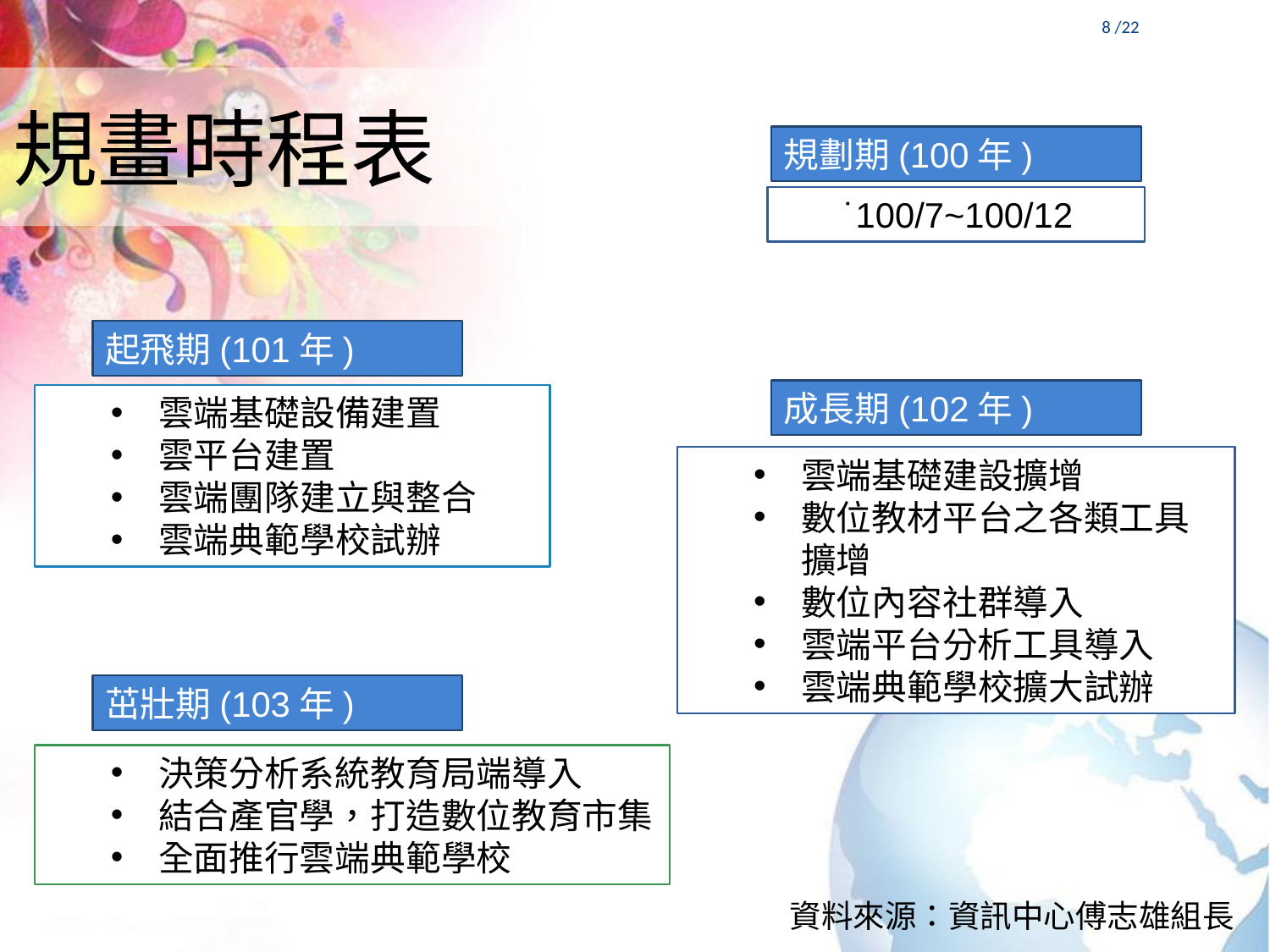

8 /22
# 規畫時程表
規劃期(100年)
˙100/7~100/12
起飛期(101年)
成長期(102年)
雲端基礎設備建置
雲平台建置
雲端團隊建立與整合
雲端典範學校試辦
雲端基礎建設擴增
數位教材平台之各類工具擴增
數位內容社群導入
雲端平台分析工具導入
雲端典範學校擴大試辦
茁壯期(103年)
決策分析系統教育局端導入
結合產官學，打造數位教育市集
全面推行雲端典範學校
資料來源：資訊中心傅志雄組長